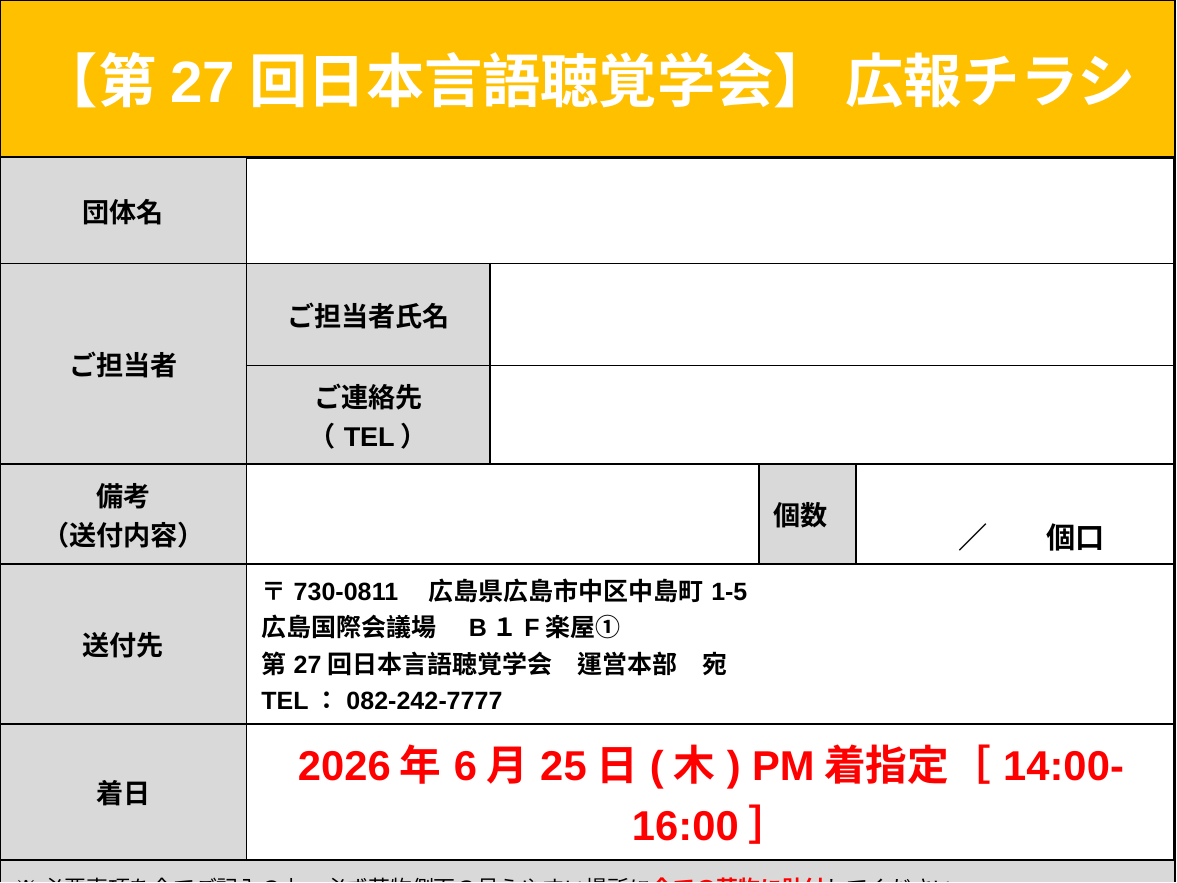

【第27回日本言語聴覚学会】 広報チラシ
| 団体名 |  |  |  |  |
| --- | --- | --- | --- | --- |
| ご担当者 | ご担当者氏名 |  |  |  |
|  | ご連絡先（TEL） |  |  |  |
| 備考 （送付内容） |  |  | 個数 | ／　　個口 |
| 送付先 | 〒730-0811　広島県広島市中区中島町1-5 広島国際会議場　B１F楽屋① 第27回日本言語聴覚学会　運営本部　宛 TEL：082-242-7777 |  |  |  |
| 着日 | 2026年6月25日(木) PM着指定［14:00-16:00］ |  |  |  |
| ※必要事項を全てご記入の上、必ず荷物側面の見えやすい場所に全ての荷物に貼付してください。 ※本送付状はカラーで印刷をお願いします。 |  |  |  |  |